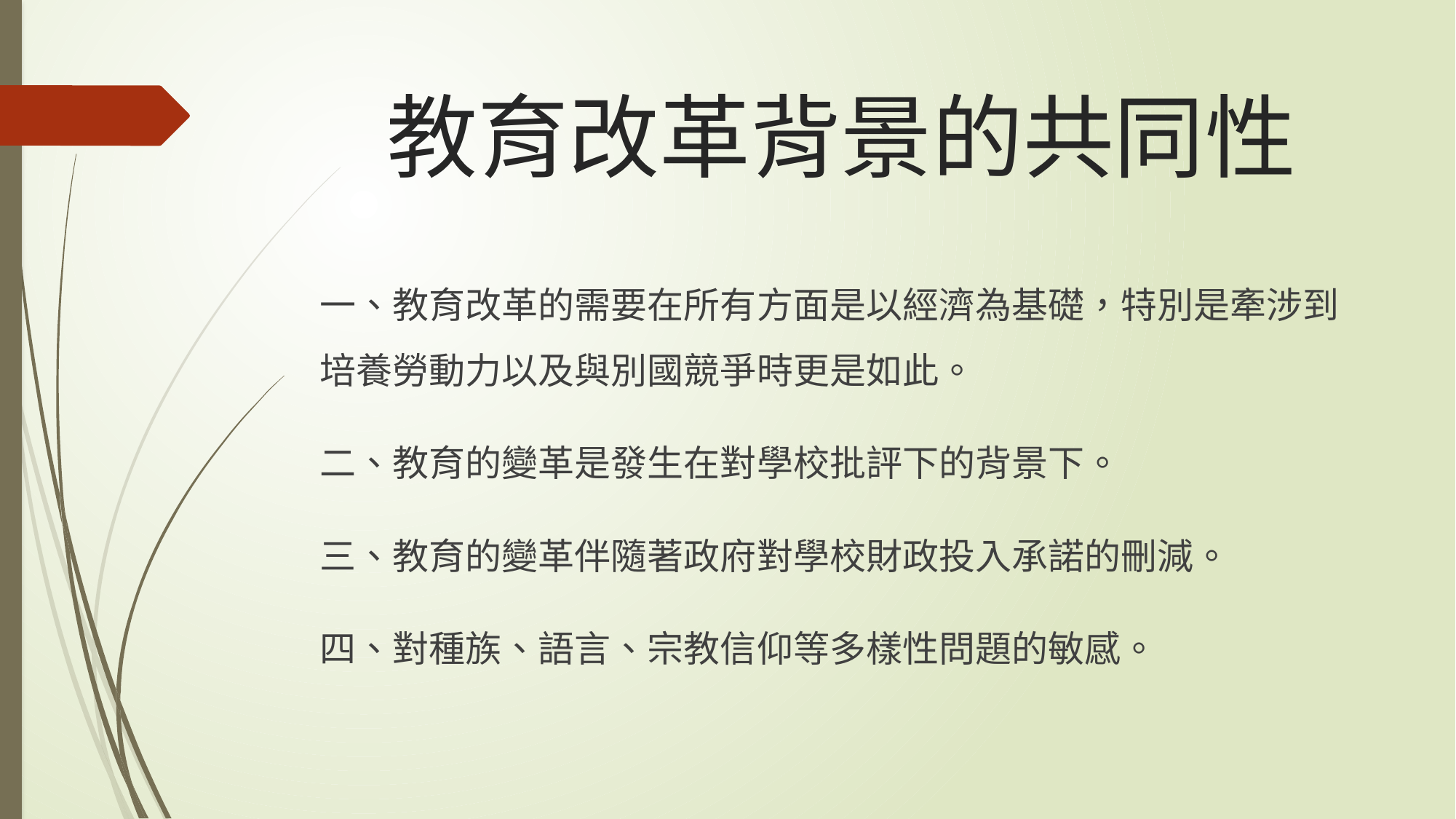

# 教育改革背景的共同性
一、教育改革的需要在所有方面是以經濟為基礎，特別是牽涉到培養勞動力以及與別國競爭時更是如此。
二、教育的變革是發生在對學校批評下的背景下。
三、教育的變革伴隨著政府對學校財政投入承諾的刪減。
四、對種族、語言、宗教信仰等多樣性問題的敏感。